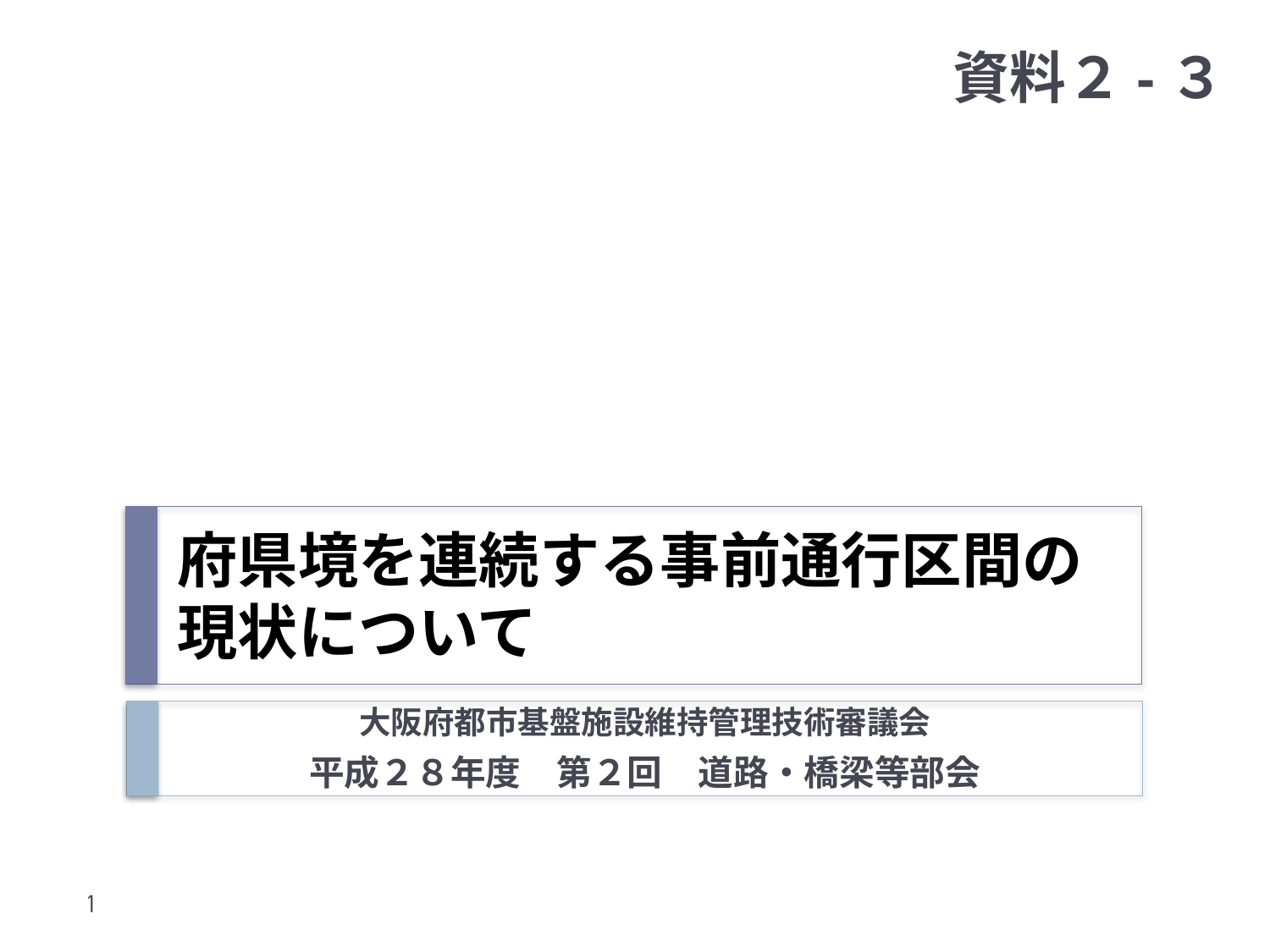

資料２-３
# 府県境を連続する事前通行区間の 現状について
大阪府都市基盤施設維持管理技術審議会
平成２８年度　第２回　道路・橋梁等部会
1